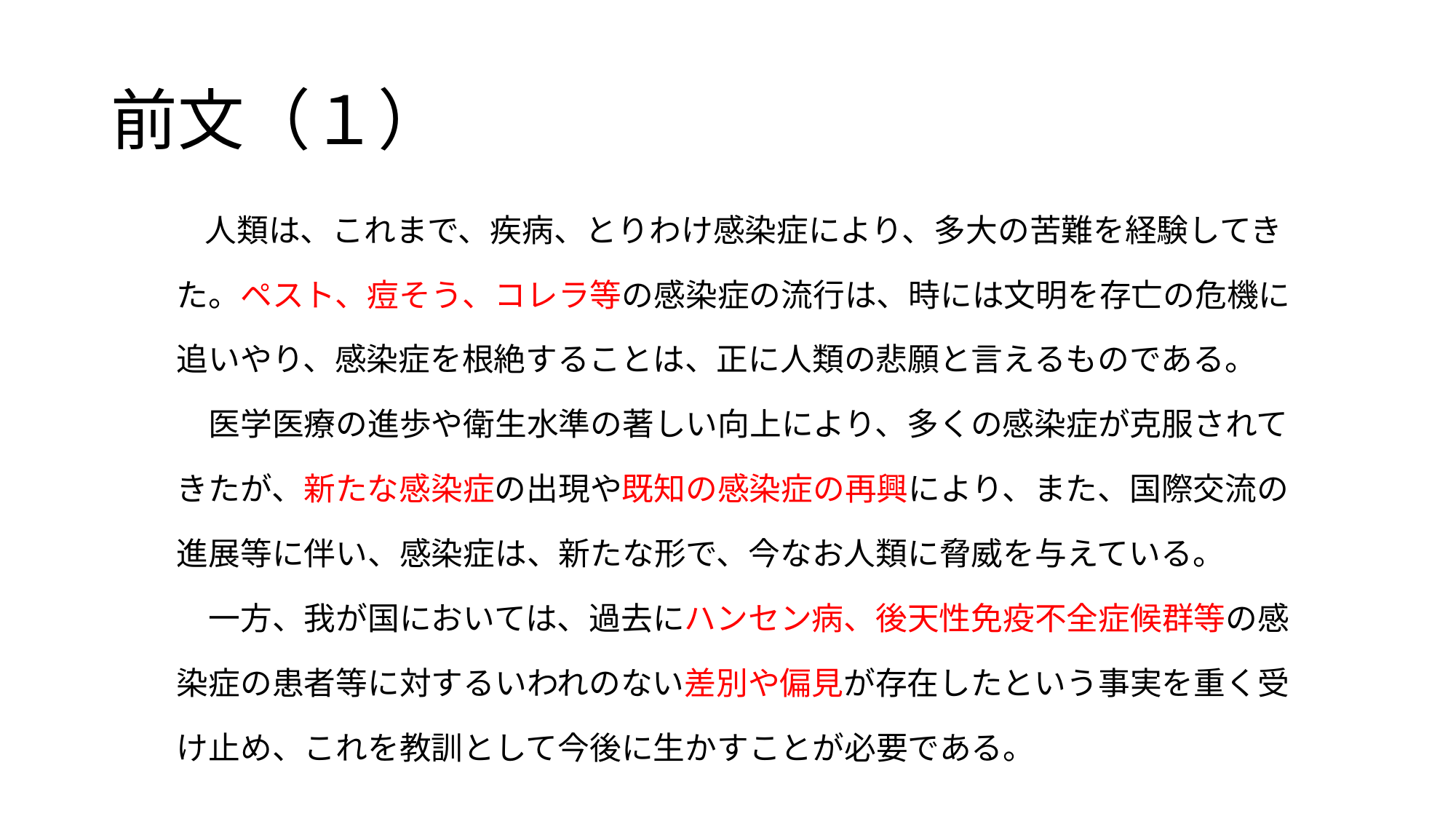

# 前文（１）
　　人類は、これまで、疾病、とりわけ感染症により、多大の苦難を経験してきた。ペスト、痘そう、コレラ等の感染症の流行は、時には文明を存亡の危機に追いやり、感染症を根絶することは、正に人類の悲願と言えるものである。
　医学医療の進歩や衛生水準の著しい向上により、多くの感染症が克服されてきたが、新たな感染症の出現や既知の感染症の再興により、また、国際交流の進展等に伴い、感染症は、新たな形で、今なお人類に脅威を与えている。
　一方、我が国においては、過去にハンセン病、後天性免疫不全症候群等の感染症の患者等に対するいわれのない差別や偏見が存在したという事実を重く受け止め、これを教訓として今後に生かすことが必要である。